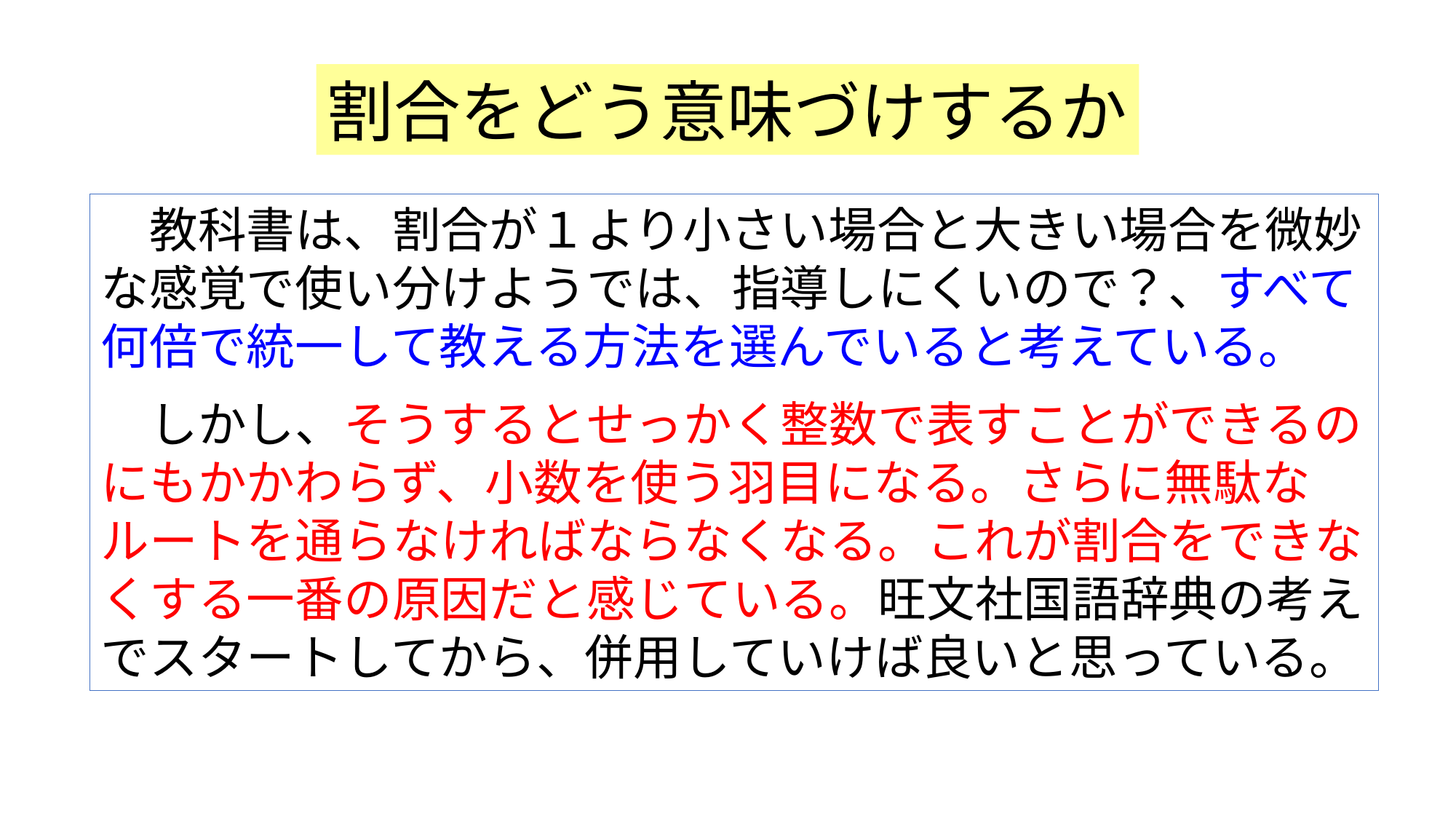

割合をどう意味づけするか
　教科書は、割合が１より小さい場合と大きい場合を微妙な感覚で使い分けようでは、指導しにくいので？、すべて何倍で統一して教える方法を選んでいると考えている。

　しかし、そうするとせっかく整数で表すことができるのにもかかわらず、小数を使う羽目になる。さらに無駄なルートを通らなければならなくなる。これが割合をできなくする一番の原因だと感じている。旺文社国語辞典の考えでスタートしてから、併用していけば良いと思っている。